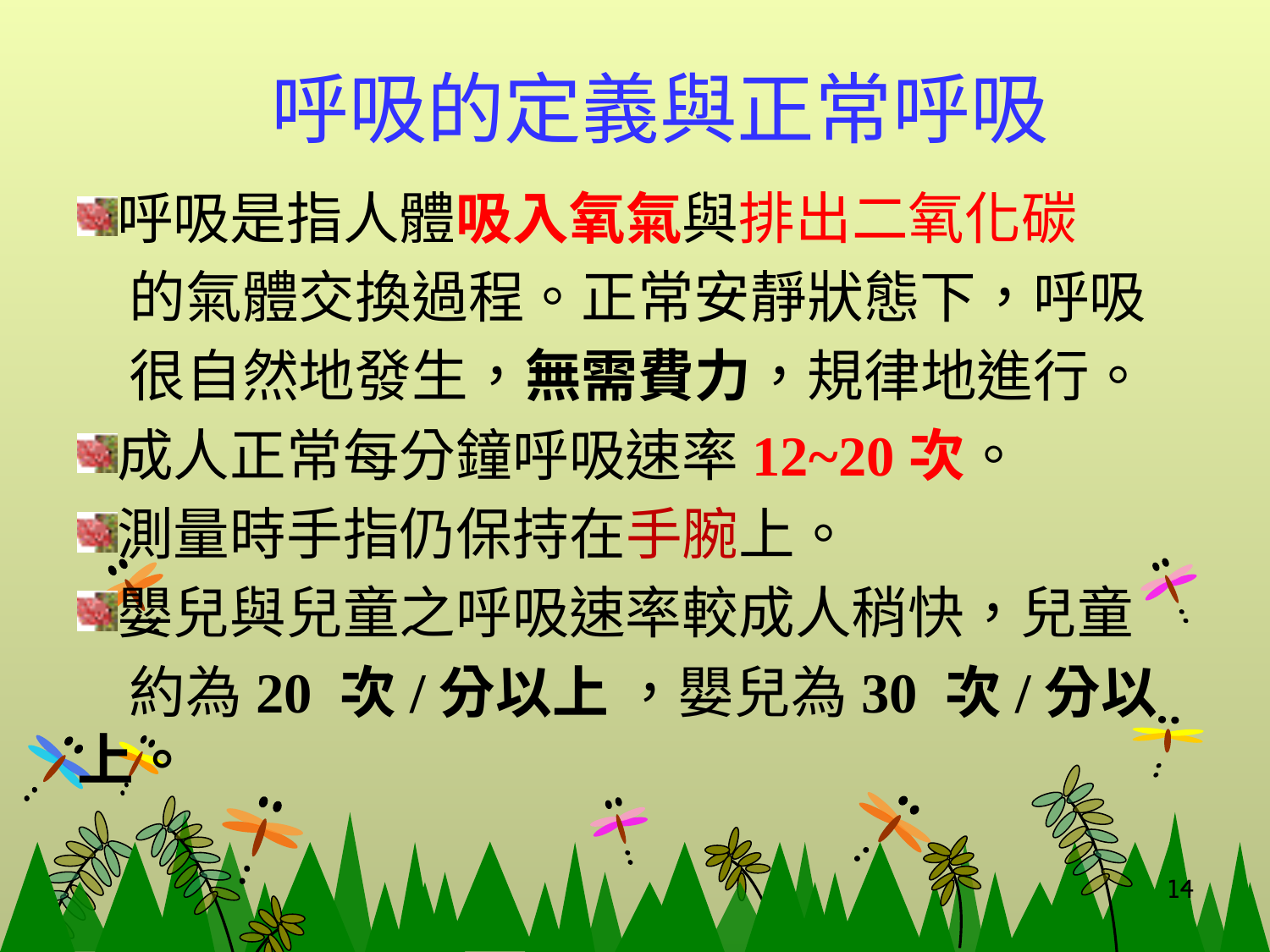

# 呼吸的定義與正常呼吸
呼吸是指人體吸入氧氣與排出二氧化碳
   的氣體交換過程。正常安靜狀態下，呼吸
   很自然地發生，無需費力，規律地進行。
成人正常每分鐘呼吸速率12~20次。
測量時手指仍保持在手腕上。
嬰兒與兒童之呼吸速率較成人稍快，兒童
   約為20 次/分以上 ，嬰兒為30 次/分以上。
14